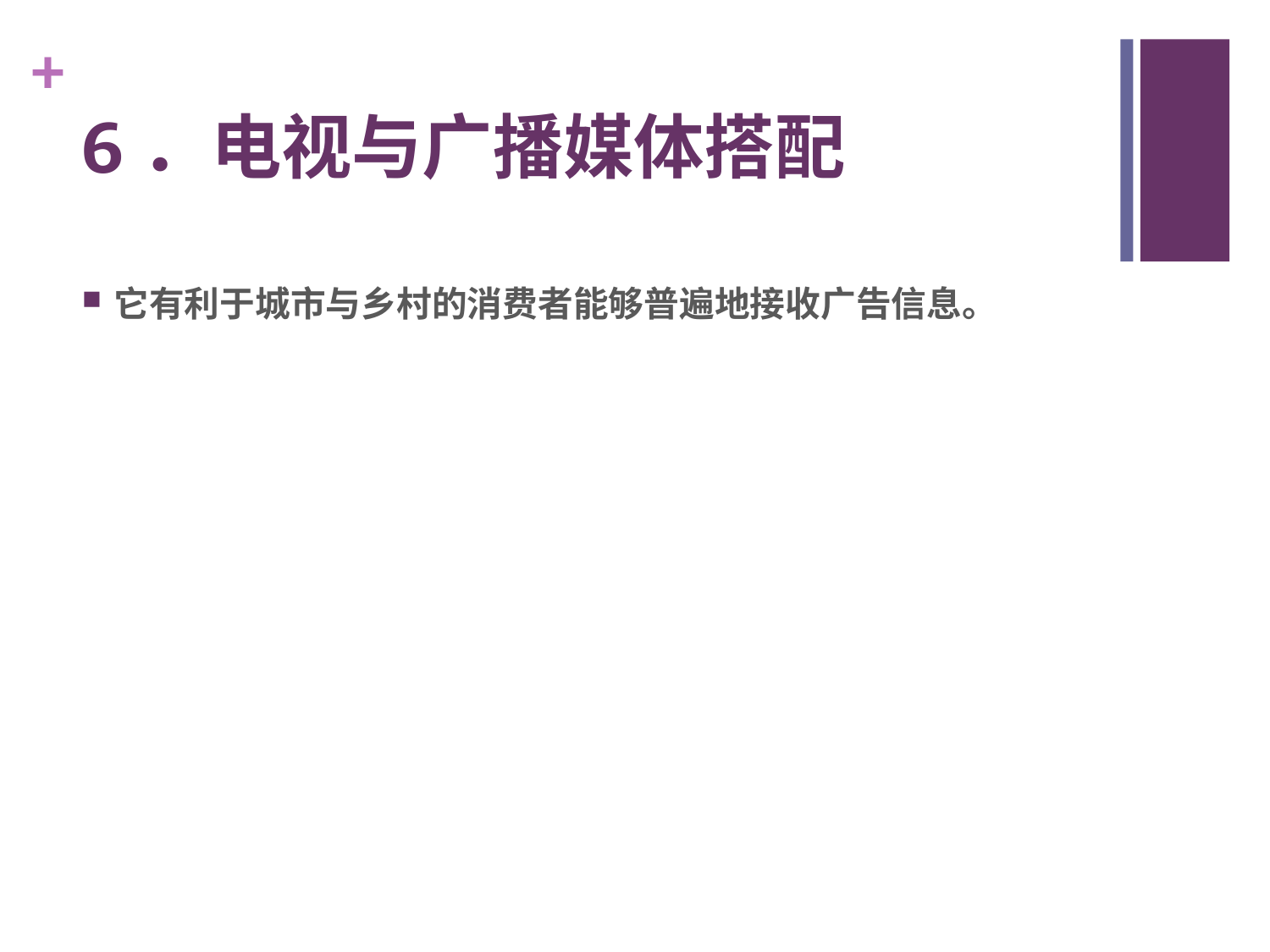

# 6．电视与广播媒体搭配
它有利于城市与乡村的消费者能够普遍地接收广告信息。